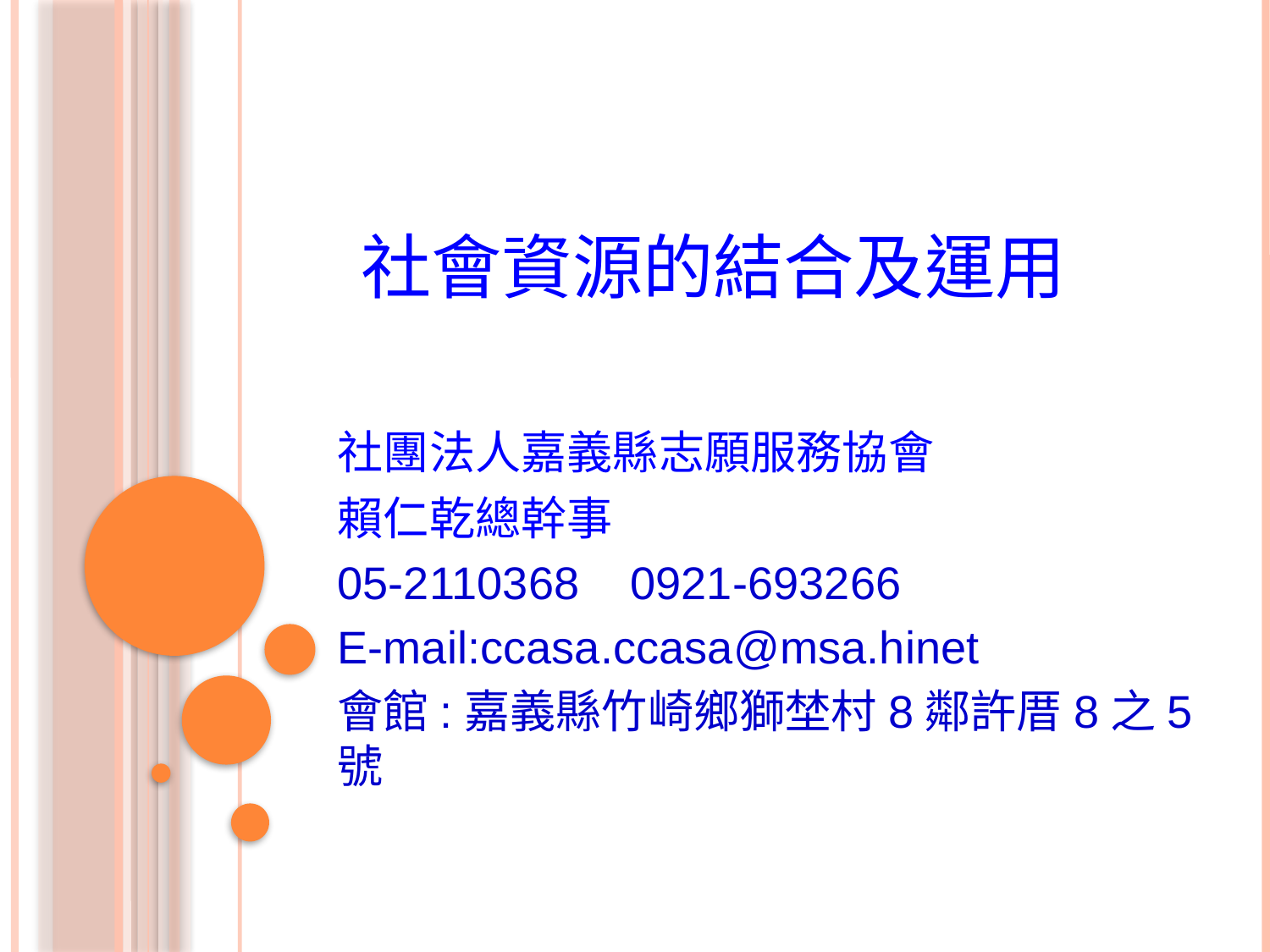

# 社會資源的結合及運用

社團法人嘉義縣志願服務協會
賴仁乾總幹事
05-2110368    0921-693266
E-mail:ccasa.ccasa@msa.hinet
會館:嘉義縣竹崎鄉獅埜村8鄰許厝8之5號